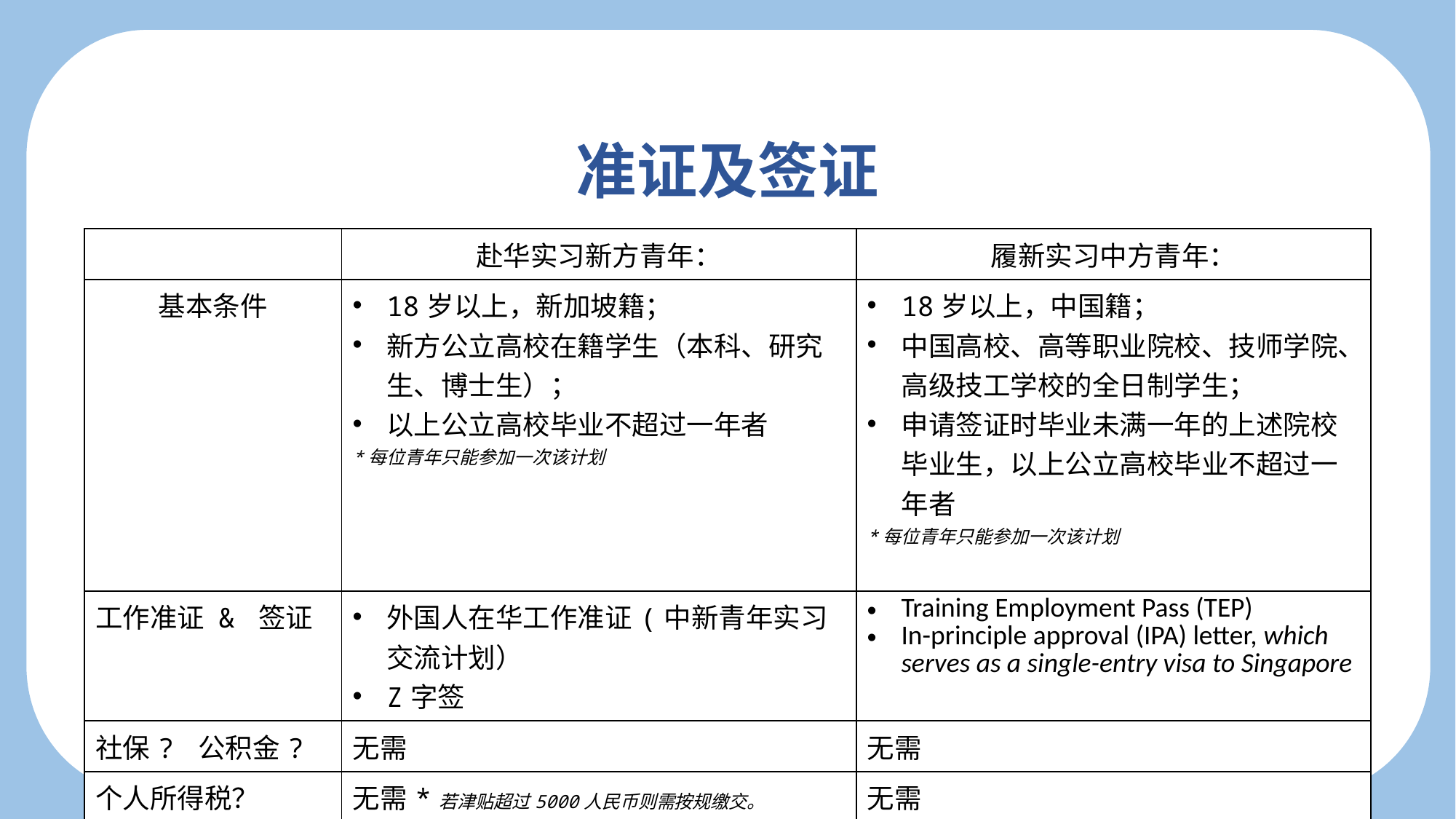

# 准证及签证
|  | 赴华实习新方青年： | 履新实习中方青年： |
| --- | --- | --- |
| 基本条件 | 18岁以上，新加坡籍； 新方公立高校在籍学生（本科、研究生、博士生）； 以上公立高校毕业不超过一年者 \*每位青年只能参加一次该计划 | 18岁以上，中国籍； 中国高校、高等职业院校、技师学院、高级技工学校的全日制学生； 申请签证时毕业未满一年的上述院校毕业生，以上公立高校毕业不超过一年者 \*每位青年只能参加一次该计划 |
| 工作准证 & 签证 | 外国人在华工作准证(中新青年实习交流计划） Z字签 | Training Employment Pass (TEP) In-principle approval (IPA) letter, which serves as a single-entry visa to Singapore |
| 社保? 公积金? | 无需 | 无需 |
| 个人所得税？ | 无需\*若津贴超过5000人民币则需按规缴交。 | 无需 |
5